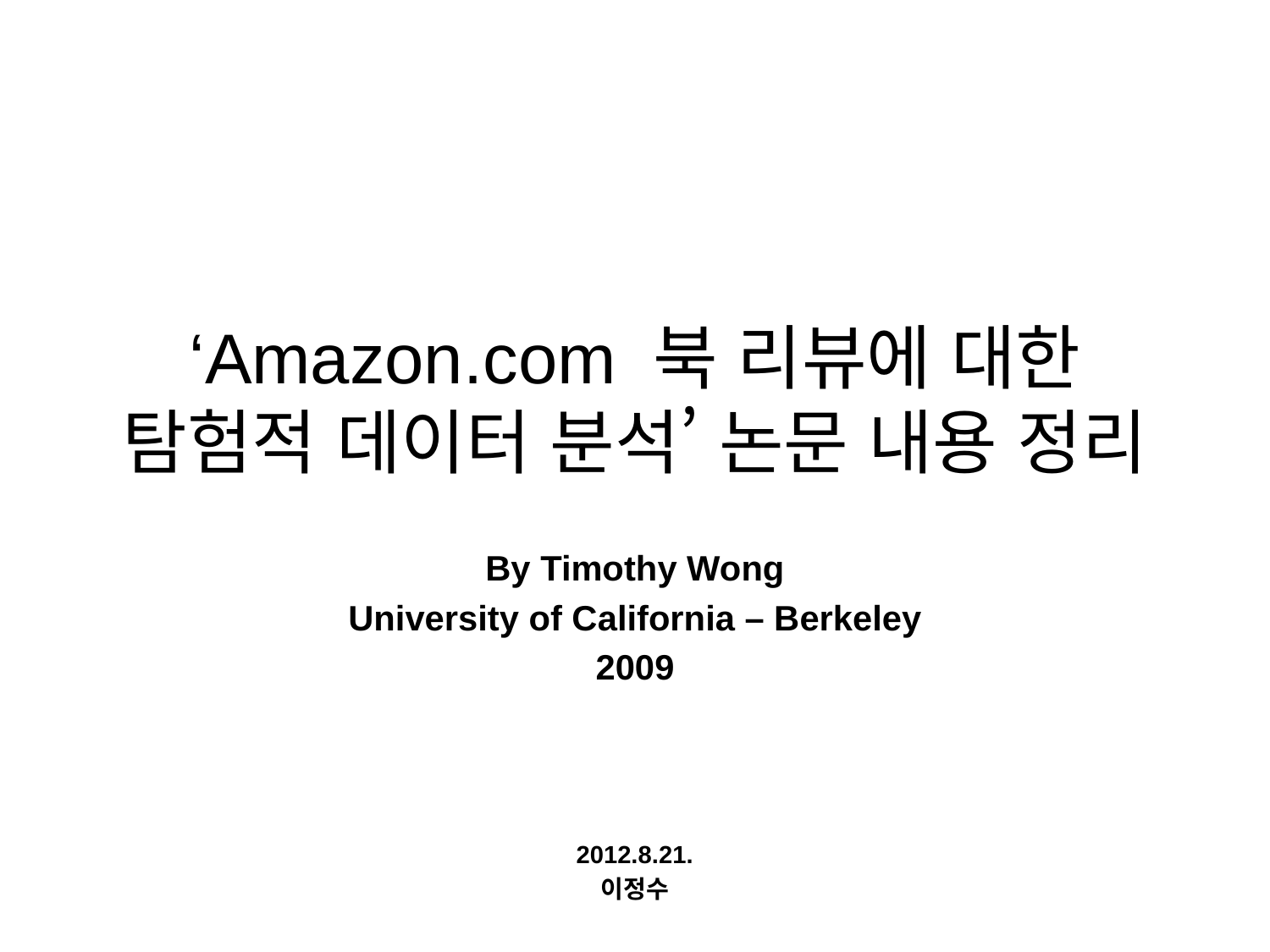

# ‘Amazon.com 북 리뷰에 대한 탐험적 데이터 분석’ 논문 내용 정리
By Timothy Wong
University of California – Berkeley
2009
2012.8.21.
이정수